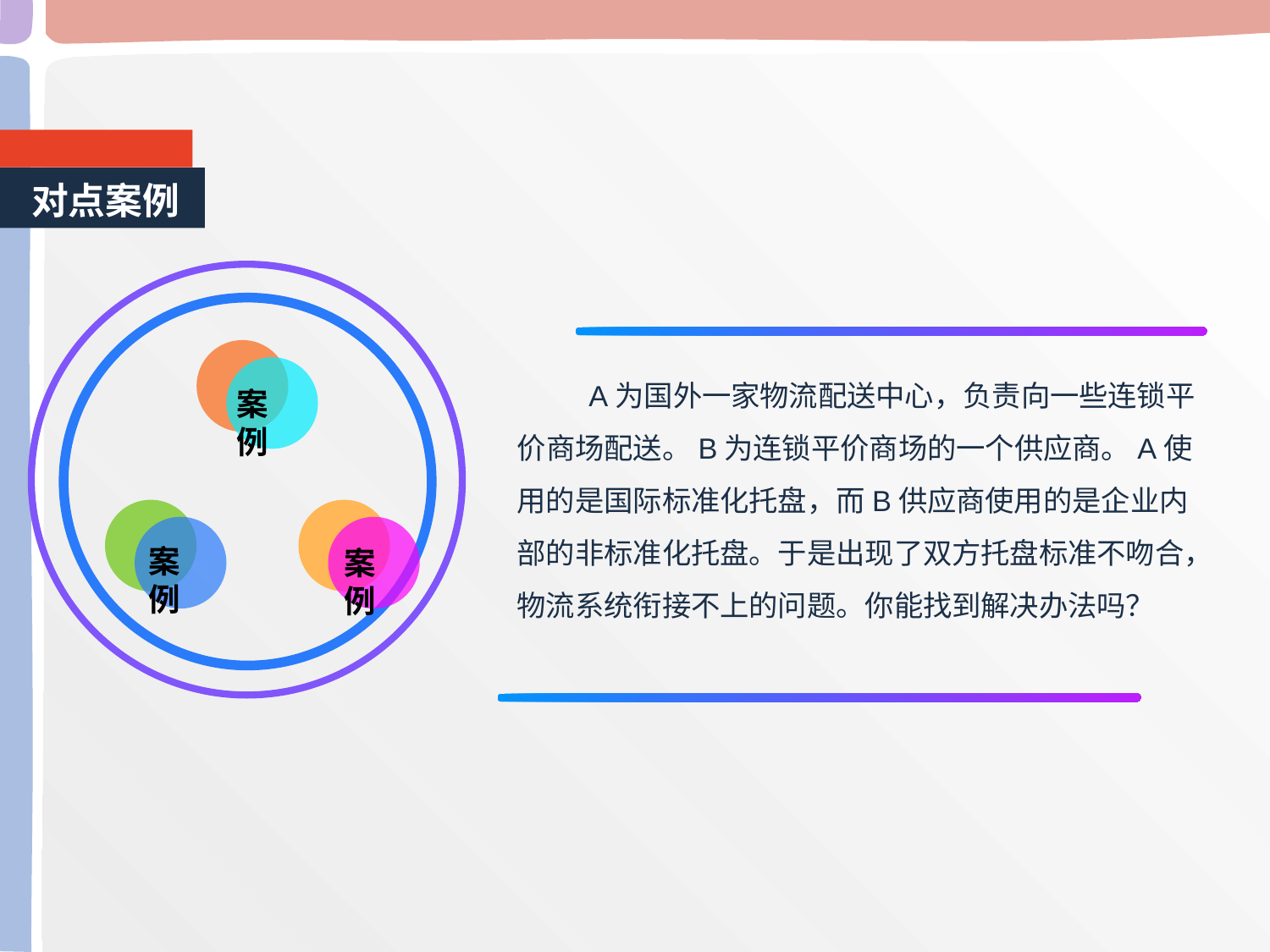

对点案例

案  例

案  例
案  例

 A为国外一家物流配送中心，负责向一些连锁平价商场配送。B为连锁平价商场的一个供应商。A使用的是国际标准化托盘，而B供应商使用的是企业内部的非标准化托盘。于是出现了双方托盘标准不吻合，物流系统衔接不上的问题。你能找到解决办法吗？